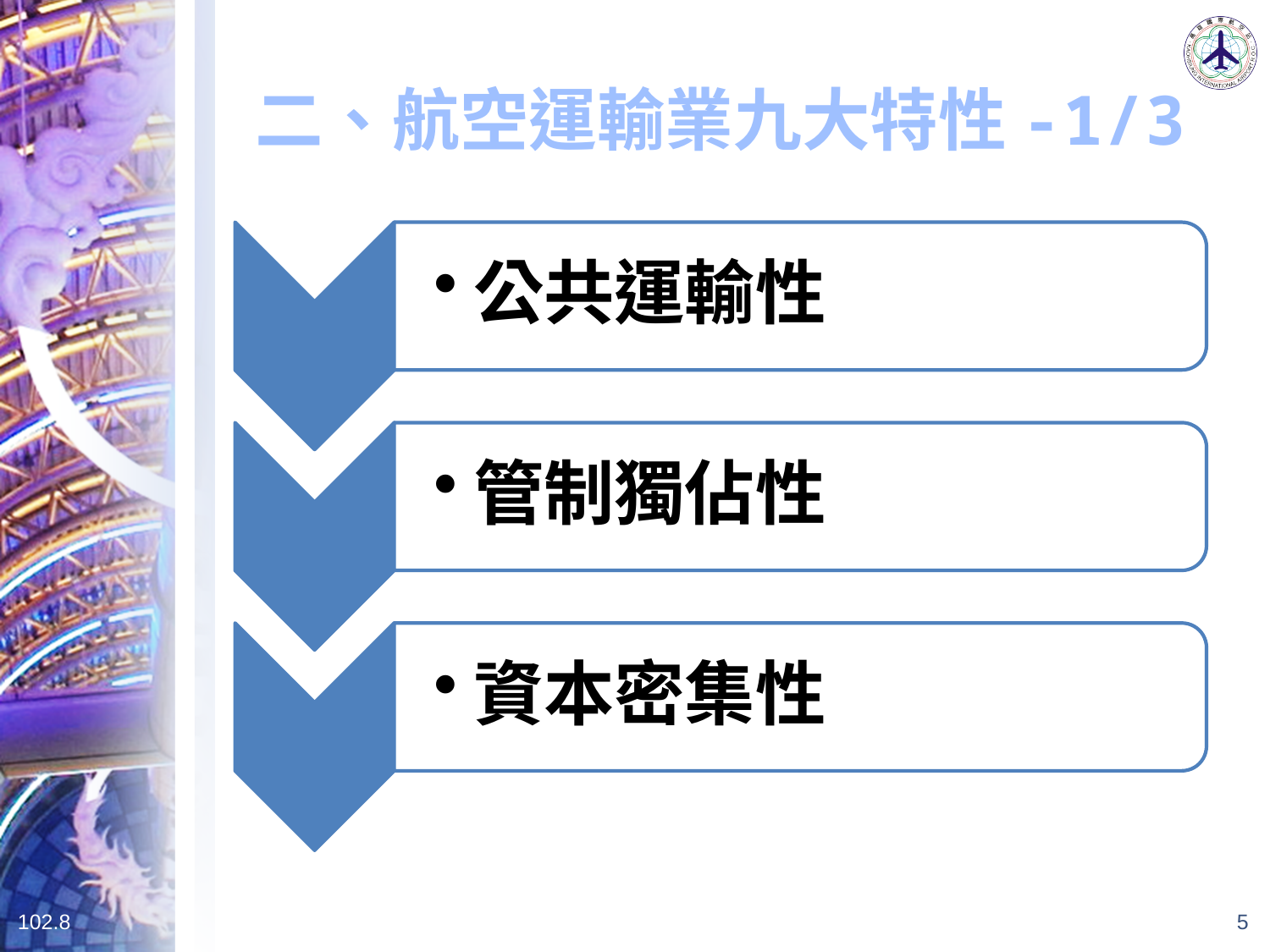

# 二、航空運輸業九大特性-1/3

公共運輸性

管制獨佔性

資本密集性
102.8
5